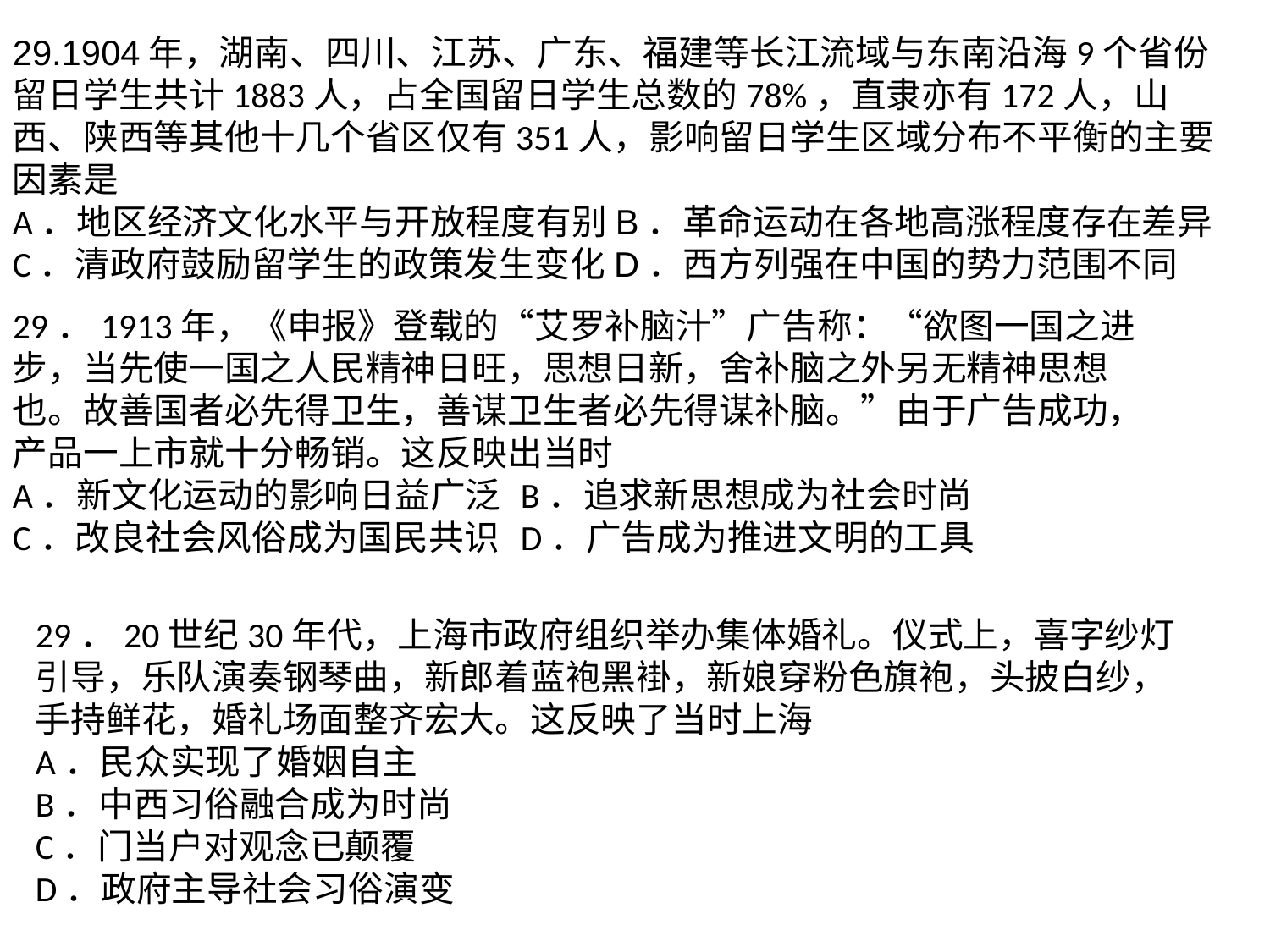

29.1904年，湖南、四川、江苏、广东、福建等长江流域与东南沿海9个省份留日学生共计1883人，占全国留日学生总数的78%，直隶亦有172人，山西、陕西等其他十几个省区仅有351人，影响留日学生区域分布不平衡的主要因素是A．地区经济文化水平与开放程度有别B．革命运动在各地高涨程度存在差异C．清政府鼓励留学生的政策发生变化D．西方列强在中国的势力范围不同
29．1913年，《申报》登载的“艾罗补脑汁”广告称：“欲图一国之进步，当先使一国之人民精神日旺，思想日新，舍补脑之外另无精神思想也。故善国者必先得卫生，善谋卫生者必先得谋补脑。”由于广告成功，产品一上市就十分畅销。这反映出当时A．新文化运动的影响日益广泛	B．追求新思想成为社会时尚C．改良社会风俗成为国民共识	D．广告成为推进文明的工具
29．20世纪30年代，上海市政府组织举办集体婚礼。仪式上，喜字纱灯引导，乐队演奏钢琴曲，新郎着蓝袍黑褂，新娘穿粉色旗袍，头披白纱，手持鲜花，婚礼场面整齐宏大。这反映了当时上海A．民众实现了婚姻自主B．中西习俗融合成为时尚C．门当户对观念已颠覆D．政府主导社会习俗演变